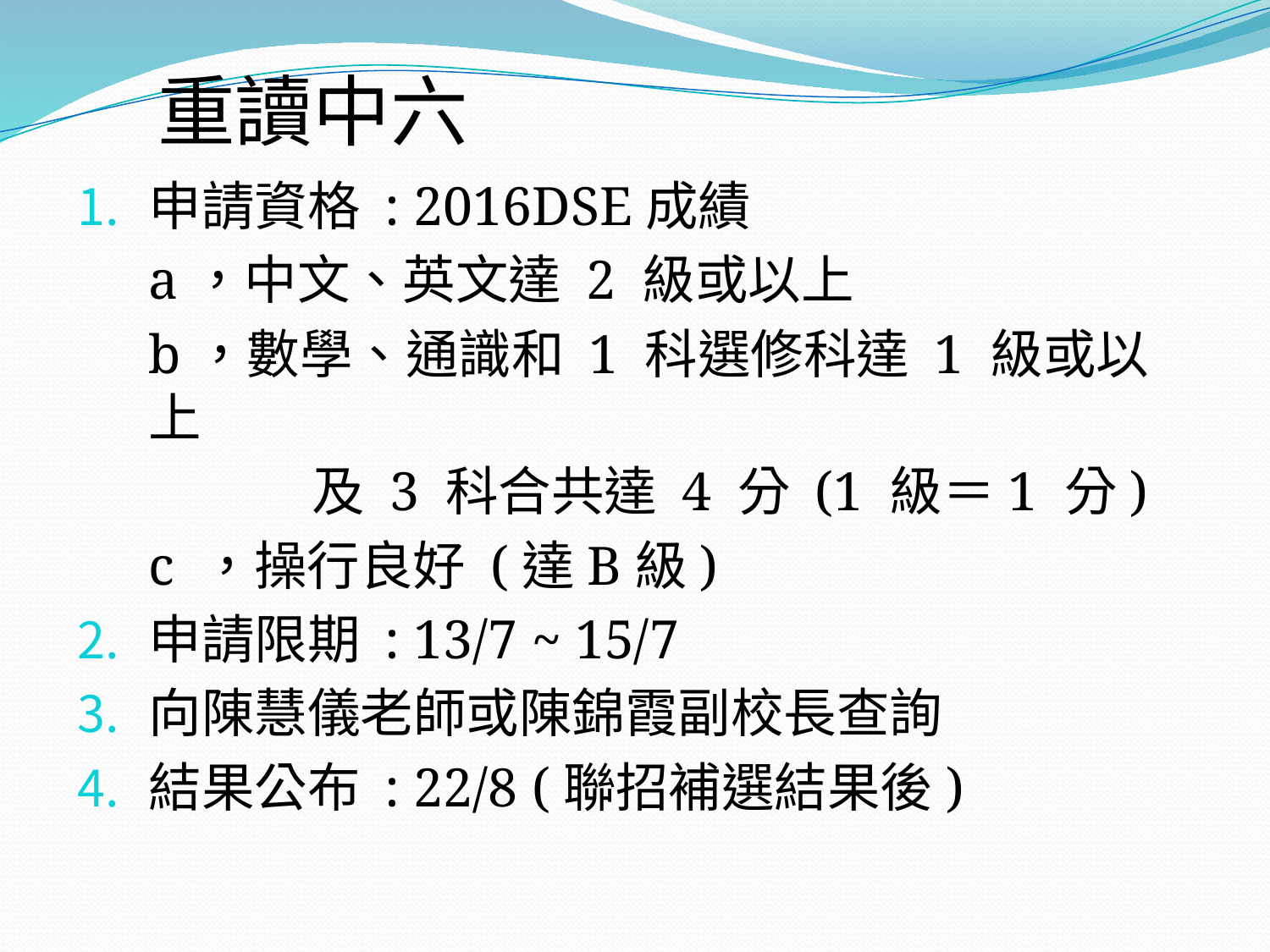

重讀中六
申請資格 : 2016DSE成績
	a，中文、英文達 2 級或以上
	b，數學、通識和 1 科選修科達 1 級或以上
		  及 3 科合共達 4 分 (1 級＝1 分)
	c ，操行良好 (達B級)
申請限期 : 13/7 ~ 15/7
向陳慧儀老師或陳錦霞副校長查詢
結果公布 : 22/8 (聯招補選結果後)